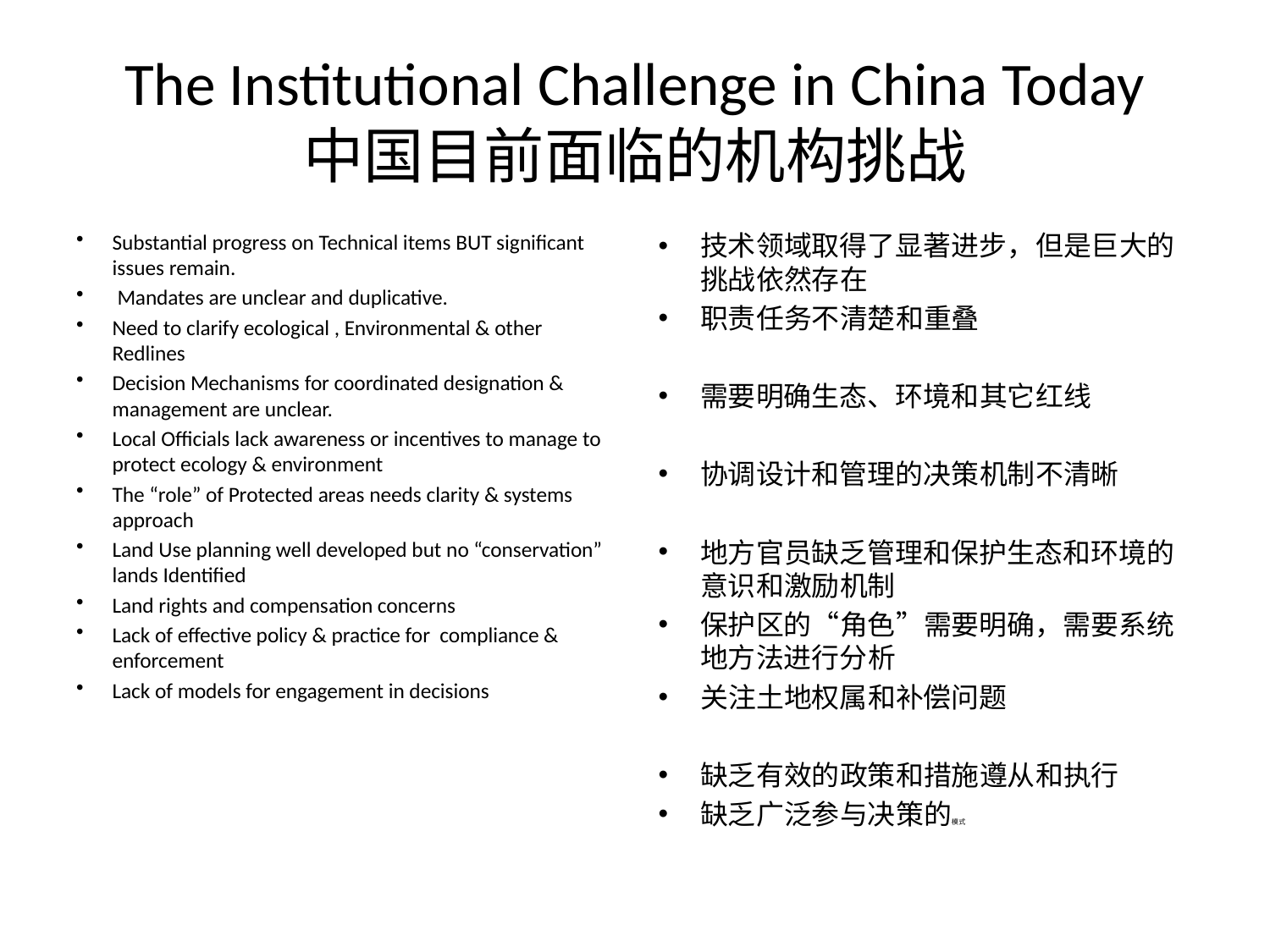

# The Institutional Challenge in China Today 中国目前面临的机构挑战
Substantial progress on Technical items BUT significant issues remain.
 Mandates are unclear and duplicative.
Need to clarify ecological , Environmental & other Redlines
Decision Mechanisms for coordinated designation & management are unclear.
Local Officials lack awareness or incentives to manage to protect ecology & environment
The “role” of Protected areas needs clarity & systems approach
Land Use planning well developed but no “conservation” lands Identified
Land rights and compensation concerns
Lack of effective policy & practice for  compliance & enforcement
Lack of models for engagement in decisions

技术领域取得了显著进步，但是巨大的挑战依然存在
职责任务不清楚和重叠

需要明确生态、环境和其它红线

协调设计和管理的决策机制不清晰

地方官员缺乏管理和保护生态和环境的意识和激励机制
保护区的“角色”需要明确，需要系统地方法进行分析
关注土地权属和补偿问题

缺乏有效的政策和措施遵从和执行
缺乏广泛参与决策的模式